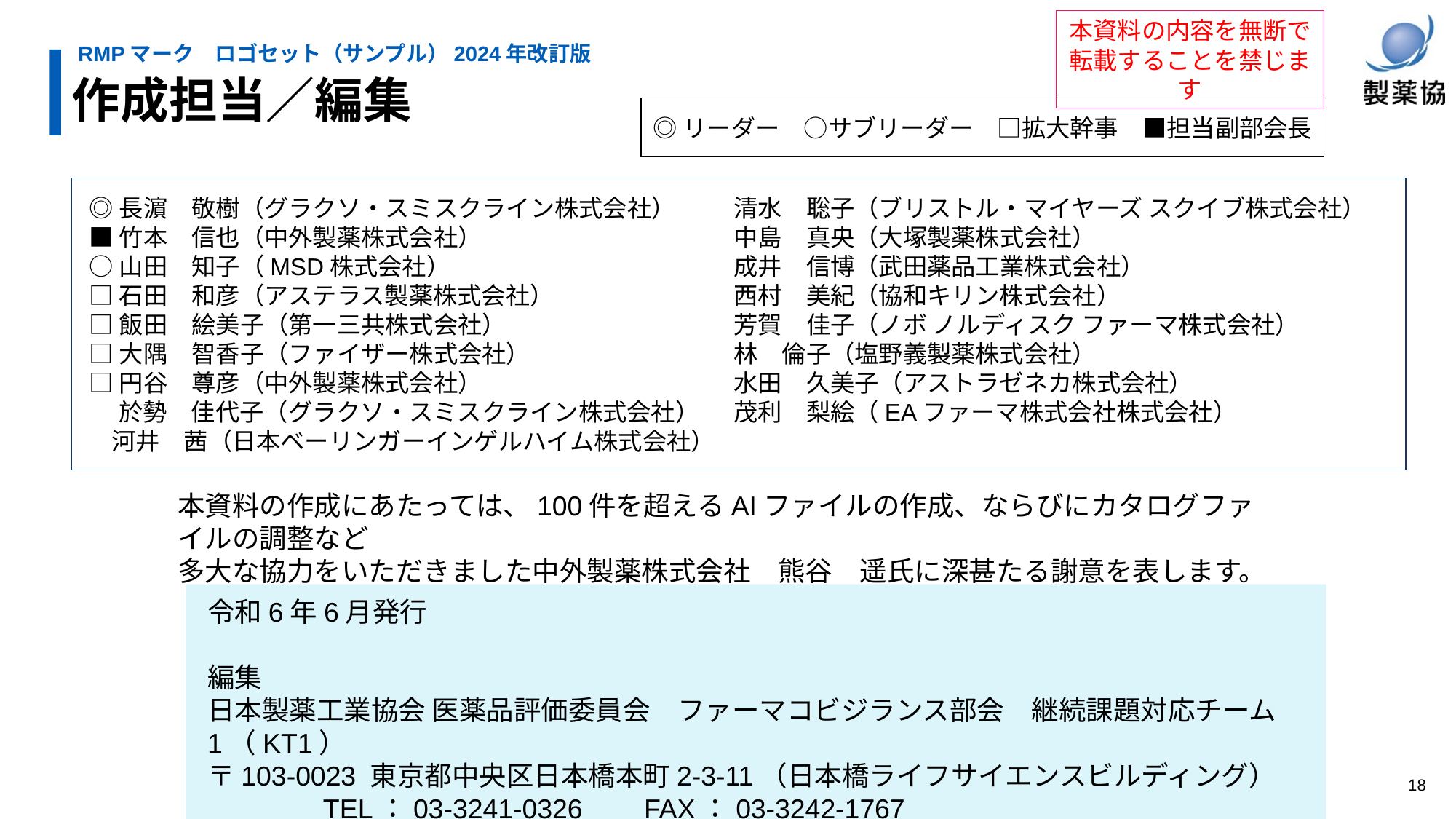

本資料の内容を無断で転載することを禁じます
RMPマーク　ロゴセット（サンプル）2024年改訂版
作成担当／編集
◎リーダー　○サブリーダー　□拡大幹事　■担当副部会長

◎長濵　敬樹（グラクソ・スミスクライン株式会社）
■竹本　信也（中外製薬株式会社）
○山田　知子（MSD株式会社）
□石田　和彦（アステラス製薬株式会社）
□飯田　絵美子（第一三共株式会社）
□大隅　智香子（ファイザー株式会社）
□円谷　尊彦（中外製薬株式会社）
　 於勢　佳代子（グラクソ・スミスクライン株式会社）
   河井　茜（日本ベーリンガーインゲルハイム株式会社）
清水　聡子（ブリストル・マイヤーズ スクイブ株式会社）
中島　真央（大塚製薬株式会社）
成井　信博（武田薬品工業株式会社）
西村　美紀（協和キリン株式会社）
芳賀　佳子（ノボ ノルディスク ファーマ株式会社）
林　倫子（塩野義製薬株式会社）
水田　久美子（アストラゼネカ株式会社）
茂利　梨絵（EAファーマ株式会社株式会社）
本資料の作成にあたっては、100件を超えるAIファイルの作成、ならびにカタログファイルの調整など
多大な協力をいただきました中外製薬株式会社　熊谷　遥氏に深甚たる謝意を表します。
令和6年6月発行

編集
日本製薬工業協会 医薬品評価委員会　ファーマコビジランス部会　継続課題対応チーム1（KT1）
〒103-0023 東京都中央区日本橋本町2-3-11（日本橋ライフサイエンスビルディング）
　　　　TEL：03-3241-0326	FAX：03-3242-1767